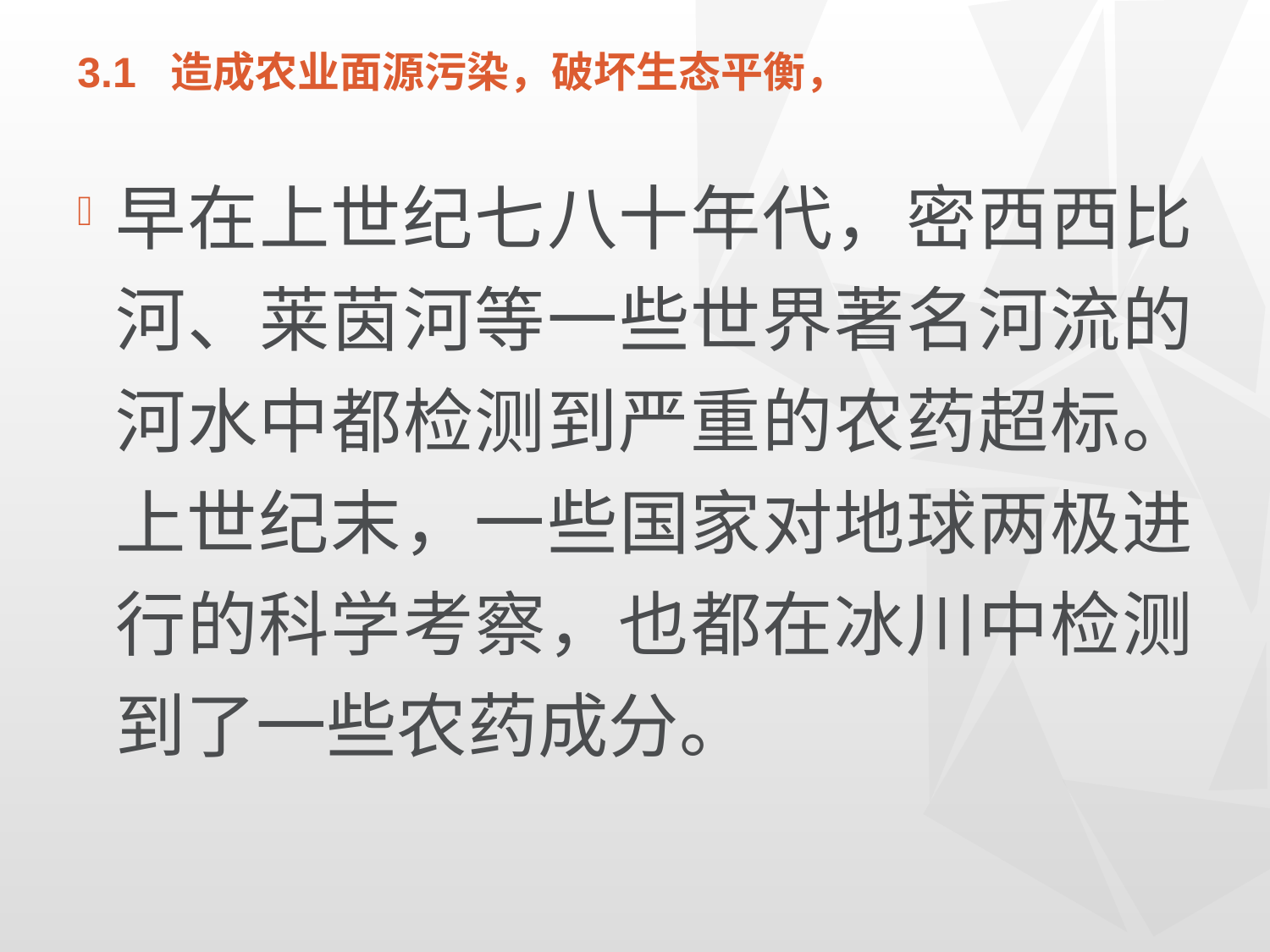

# 3.1  造成农业面源污染，破坏生态平衡，
早在上世纪七八十年代，密西西比河、莱茵河等一些世界著名河流的河水中都检测到严重的农药超标。上世纪末，一些国家对地球两极进行的科学考察，也都在冰川中检测到了一些农药成分。